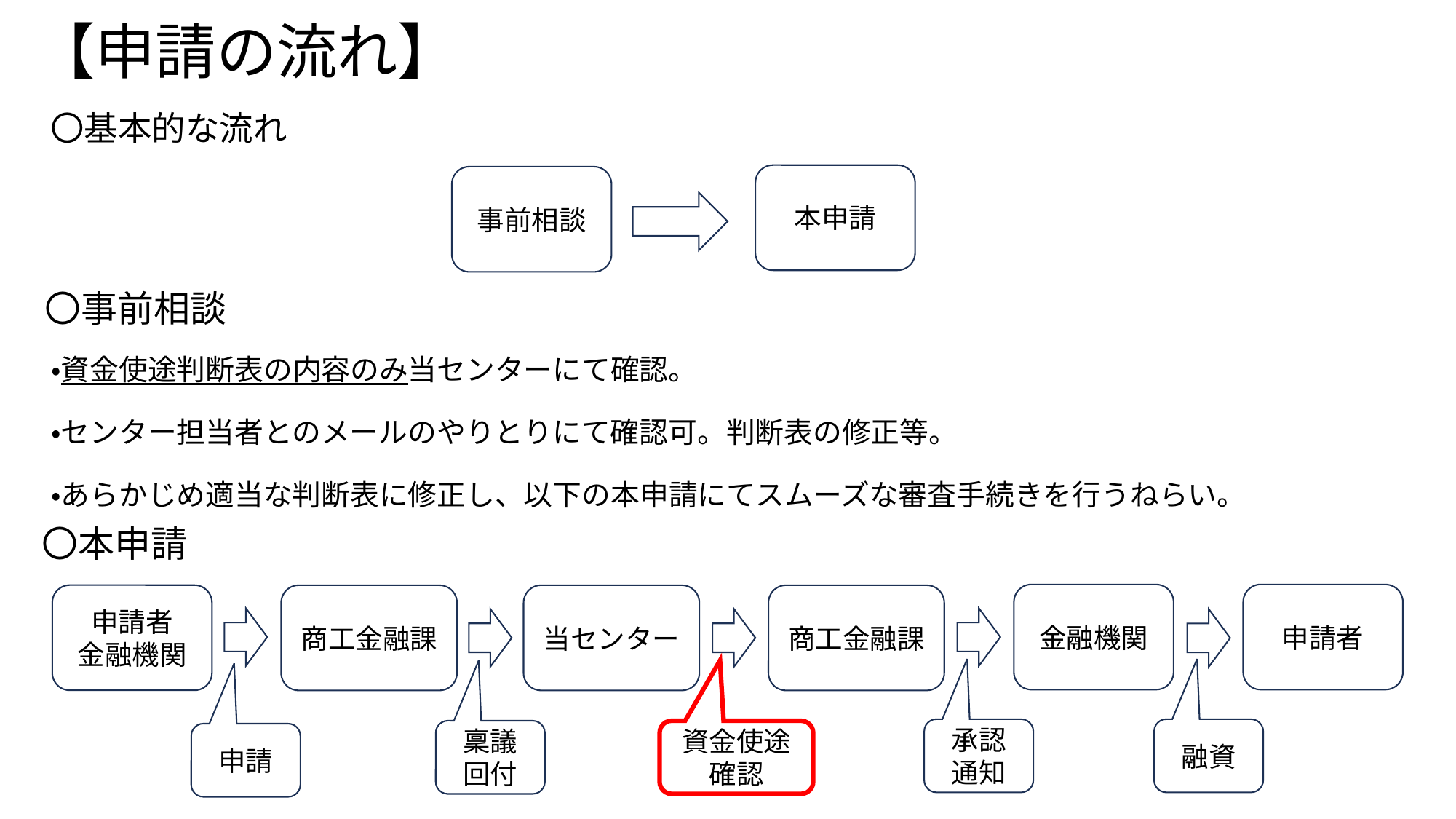

# 【申請の流れ】
〇基本的な流れ
本申請
事前相談

〇事前相談
・資金使途判断表の内容のみ当センターにて確認。

・センター担当者とのメールのやりとりにて確認可。判断表の修正等。

・あらかじめ適当な判断表に修正し、以下の本申請にてスムーズな審査手続きを行うねらい。
〇本申請
申請者
金融機関
申請者
金融機関
商工金融課
当センター
商工金融課

融資
承認通知
資金使途確認
稟議回付
申請